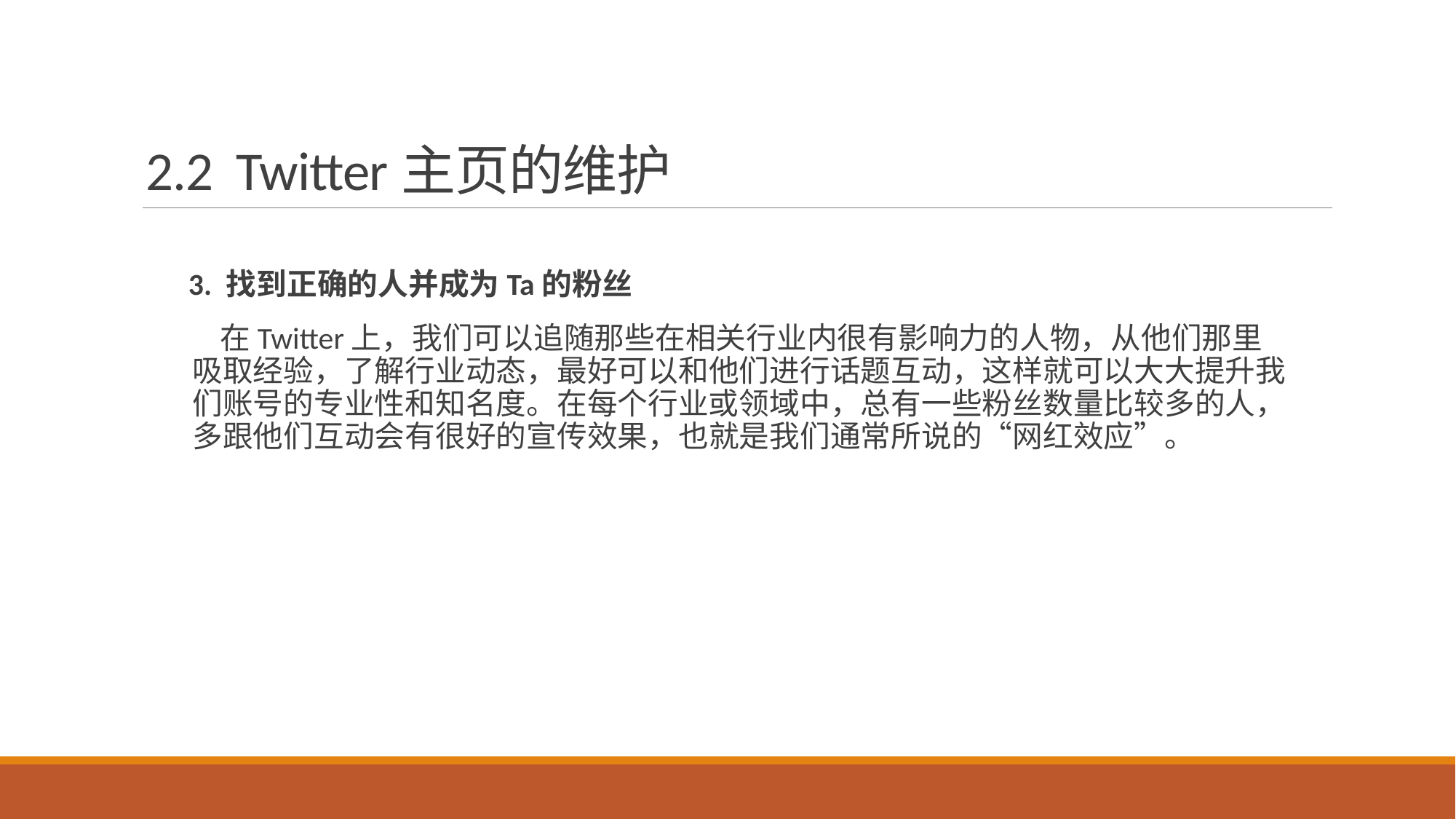

# 2.2  Twitter主页的维护
 3. 找到正确的人并成为Ta的粉丝
   在Twitter上，我们可以追随那些在相关行业内很有影响力的人物，从他们那里吸取经验，了解行业动态，最好可以和他们进行话题互动，这样就可以大大提升我们账号的专业性和知名度。在每个行业或领域中，总有一些粉丝数量比较多的人，多跟他们互动会有很好的宣传效果，也就是我们通常所说的“网红效应”。